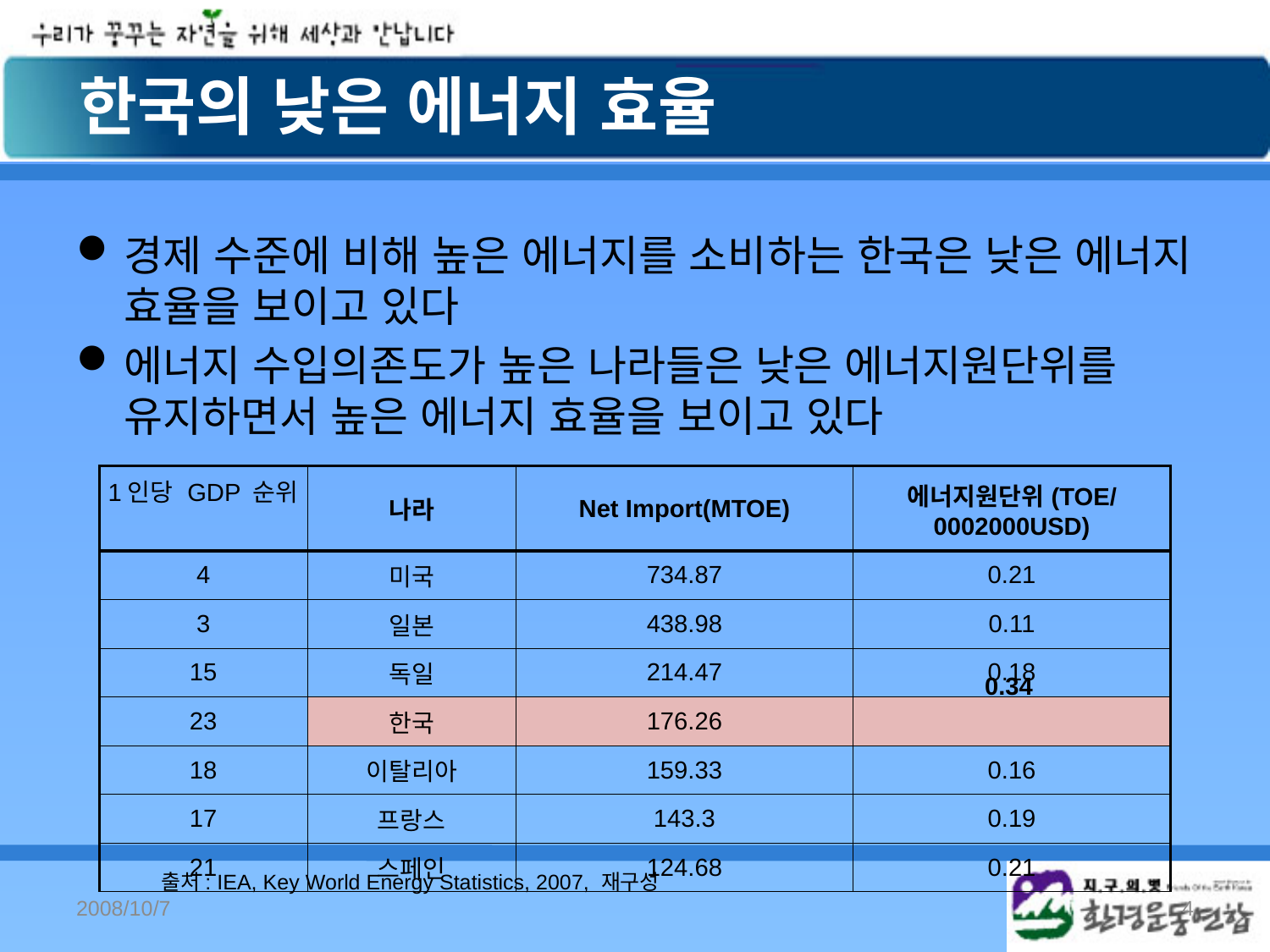

한국의 낮은 에너지 효율
경제 수준에 비해 높은 에너지를 소비하는 한국은 낮은 에너지 효율을 보이고 있다
에너지 수입의존도가 높은 나라들은 낮은 에너지원단위를 유지하면서 높은 에너지 효율을 보이고 있다
| 1인당 GDP 순위 | 나라 | Net Import(MTOE) | 에너지원단위(TOE/0002000USD) |
| --- | --- | --- | --- |
| 4 | 미국 | 734.87 | 0.21 |
| 3 | 일본 | 438.98 | 0.11 |
| 15 | 독일 | 214.47 | 0.18 |
| 23 | 한국 | 176.26 |  |
| 18 | 이탈리아 | 159.33 | 0.16 |
| 17 | 프랑스 | 143.3 | 0.19 |
| 21 | 스페인 | 124.68 | 0.21 |
0.34
출처: IEA, Key World Energy Statistics, 2007, 재구성
2008/10/7
4